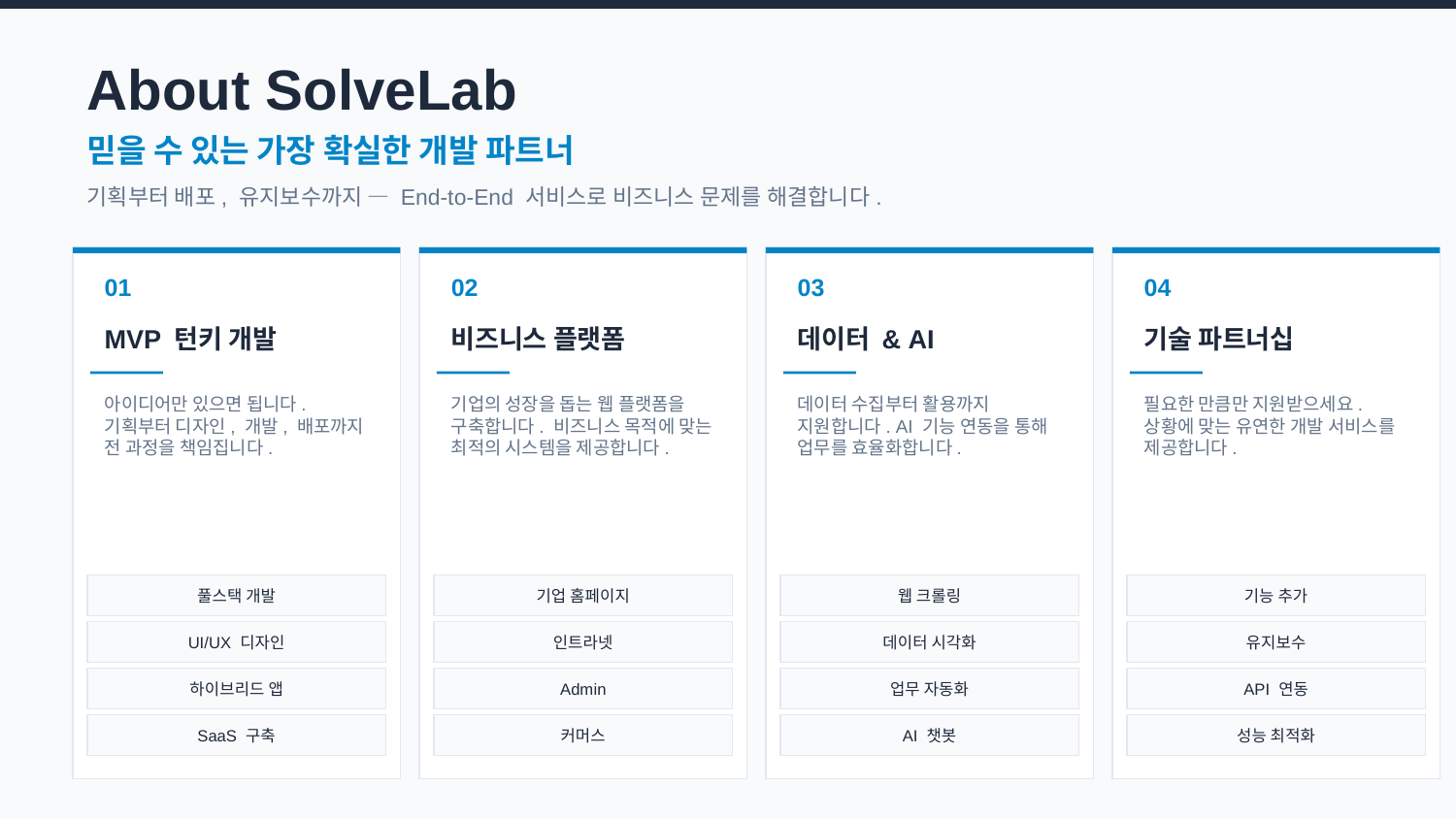

About SolveLab
믿을 수 있는 가장 확실한 개발 파트너
기획부터 배포, 유지보수까지 — End-to-End 서비스로 비즈니스 문제를 해결합니다.

01
02
03
04
MVP 턴키 개발
비즈니스 플랫폼
데이터 & AI
기술 파트너십

아이디어만 있으면 됩니다. 기획부터 디자인, 개발, 배포까지 전 과정을 책임집니다.
기업의 성장을 돕는 웹 플랫폼을 구축합니다. 비즈니스 목적에 맞는 최적의 시스템을 제공합니다.
데이터 수집부터 활용까지 지원합니다. AI 기능 연동을 통해 업무를 효율화합니다.
필요한 만큼만 지원받으세요. 상황에 맞는 유연한 개발 서비스를 제공합니다.

풀스택 개발

기업 홈페이지

웹 크롤링

기능 추가

UI/UX 디자인

인트라넷

데이터 시각화

유지보수

하이브리드 앱

Admin

업무 자동화

API 연동

SaaS 구축

커머스

AI 챗봇

성능 최적화